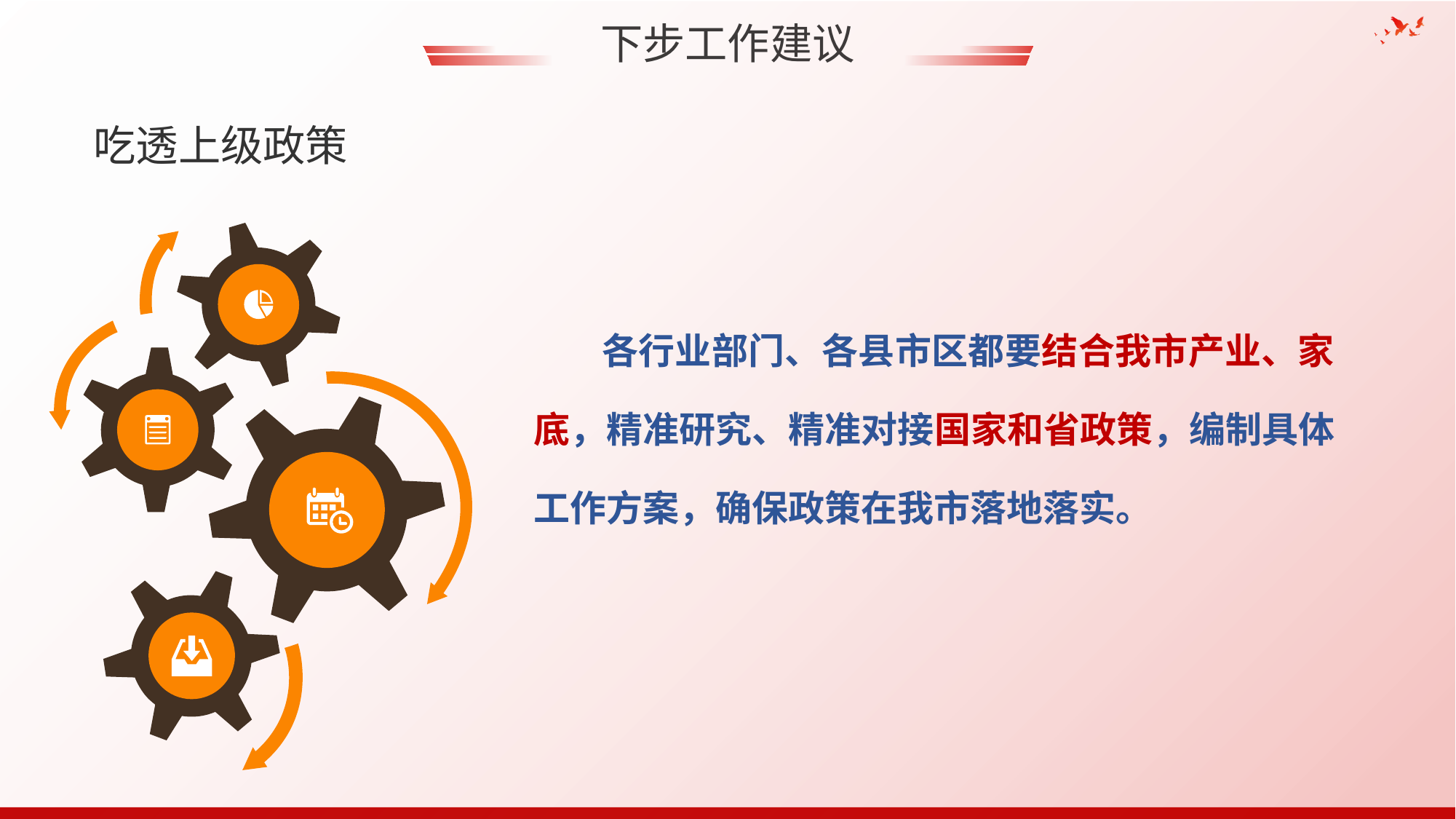

吃透上级政策

       各行业部门、各县市区都要结合我市产业、家底，精准研究、精准对接国家和省政策，编制具体工作方案，确保政策在我市落地落实。